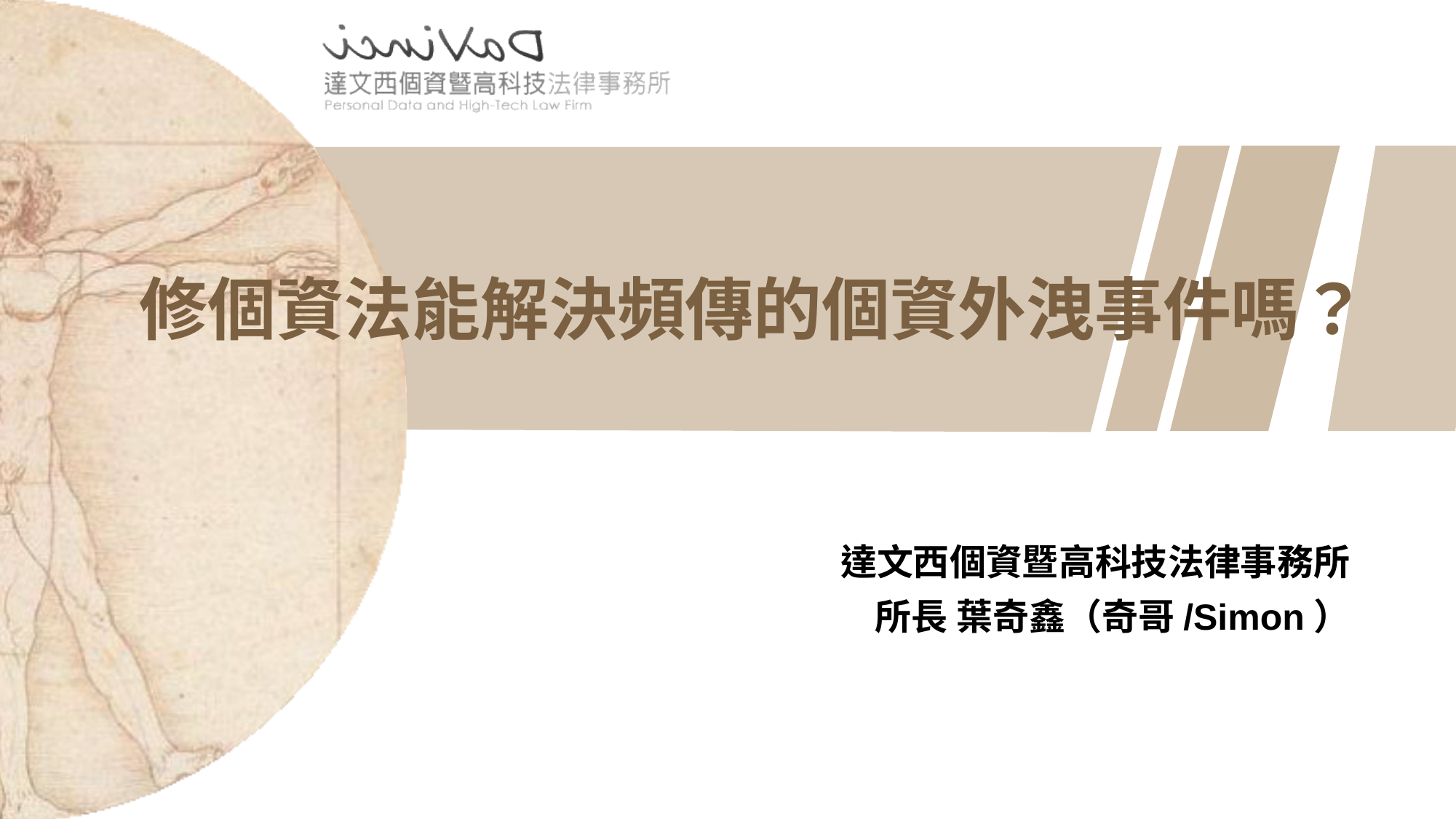

# 修個資法能解決頻傳的個資外洩事件嗎？
達文西個資暨高科技法律事務所
所長 葉奇鑫（奇哥/Simon）